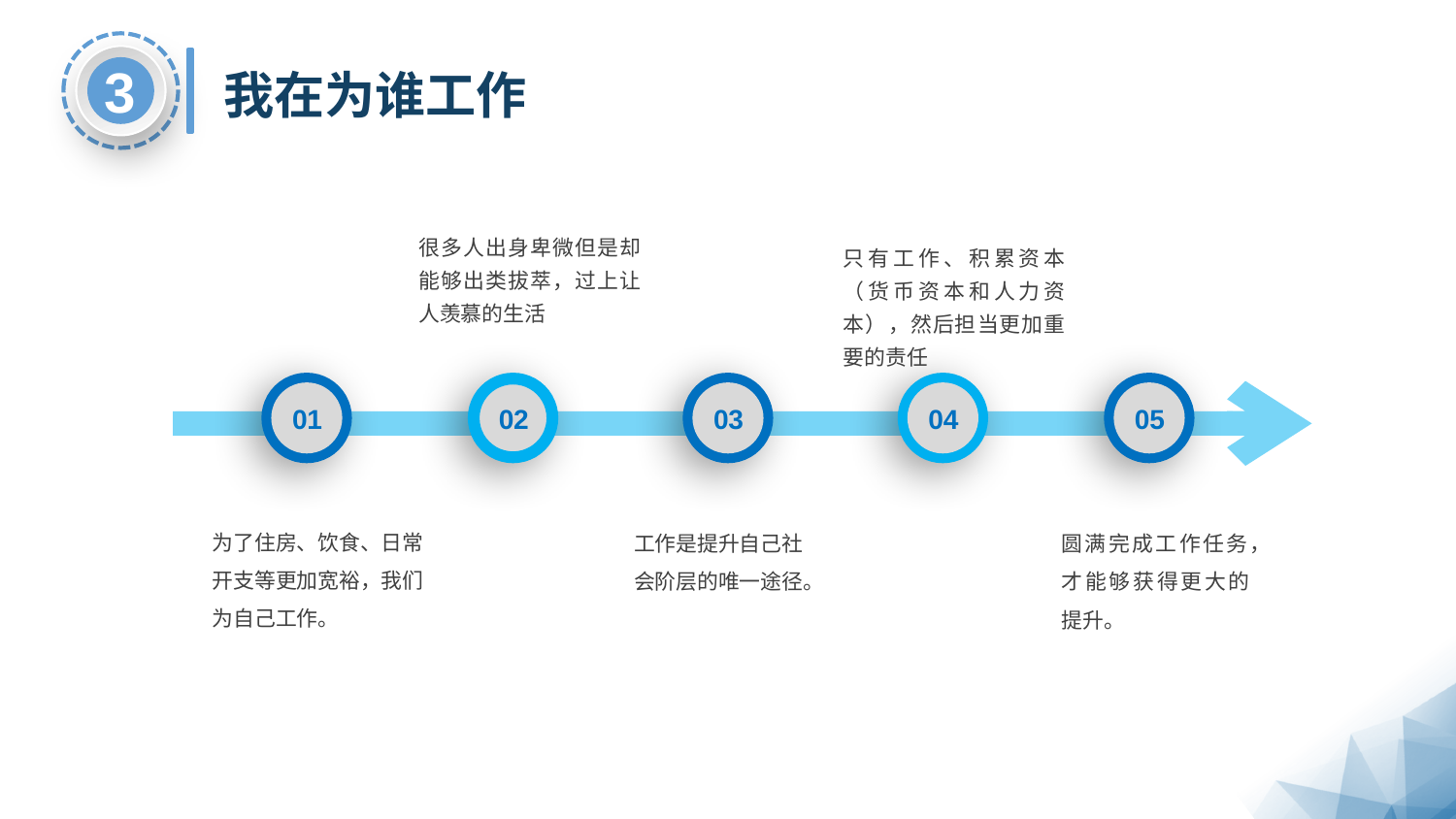

我在为谁工作
很多人出身卑微但是却能够出类拔萃，过上让人羡慕的生活
只有工作、积累资本（货币资本和人力资本），然后担当更加重要的责任

01

02

03

04

05
为了住房、饮食、日常开支等更加宽裕，我们为自己工作。
工作是提升自己社会阶层的唯一途径。
圆满完成工作任务，才能够获得更大的提升。
延时符